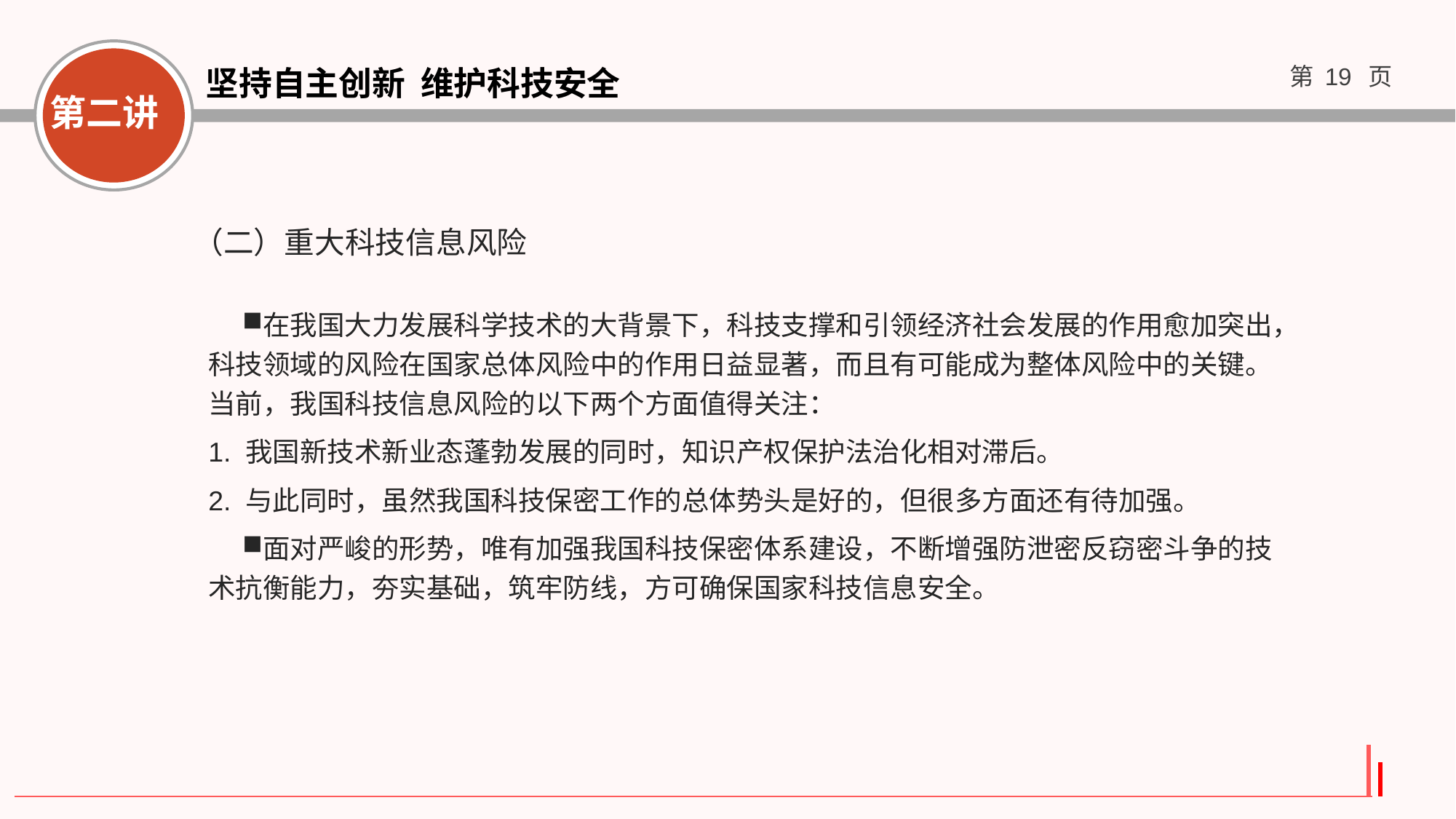

（二）重大科技信息风险
在我国大力发展科学技术的大背景下，科技支撑和引领经济社会发展的作用愈加突出，科技领域的风险在国家总体风险中的作用日益显著，而且有可能成为整体风险中的关键。当前，我国科技信息风险的以下两个方面值得关注：
1. 我国新技术新业态蓬勃发展的同时，知识产权保护法治化相对滞后。
2. 与此同时，虽然我国科技保密工作的总体势头是好的，但很多方面还有待加强。
面对严峻的形势，唯有加强我国科技保密体系建设，不断增强防泄密反窃密斗争的技术抗衡能力，夯实基础，筑牢防线，方可确保国家科技信息安全。